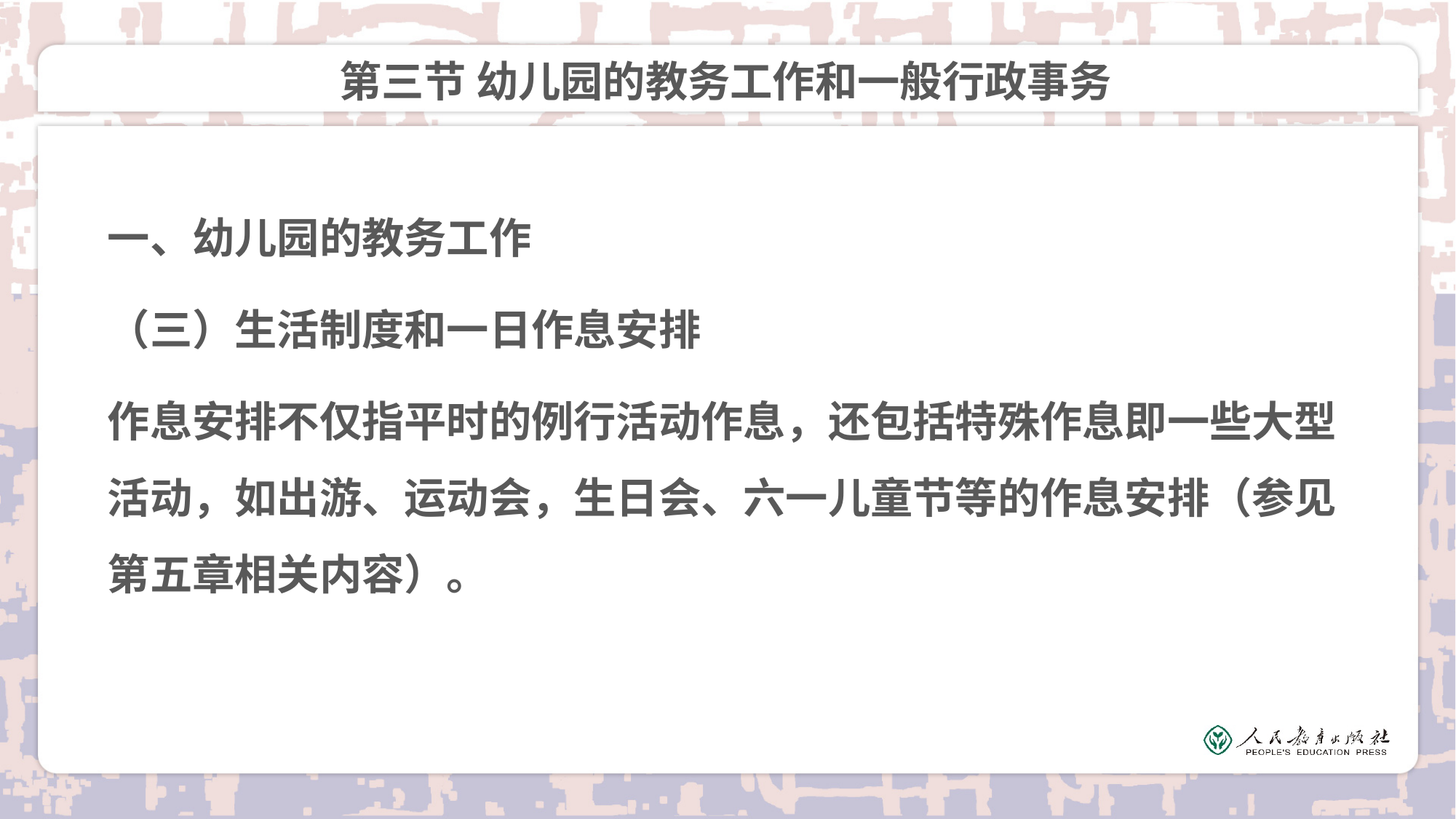

# 第三节 幼儿园的教务工作和一般行政事务
一、幼儿园的教务工作
（三）生活制度和一日作息安排
作息安排不仅指平时的例行活动作息，还包括特殊作息即一些大型活动，如出游、运动会，生日会、六一儿童节等的作息安排（参见第五章相关内容）。